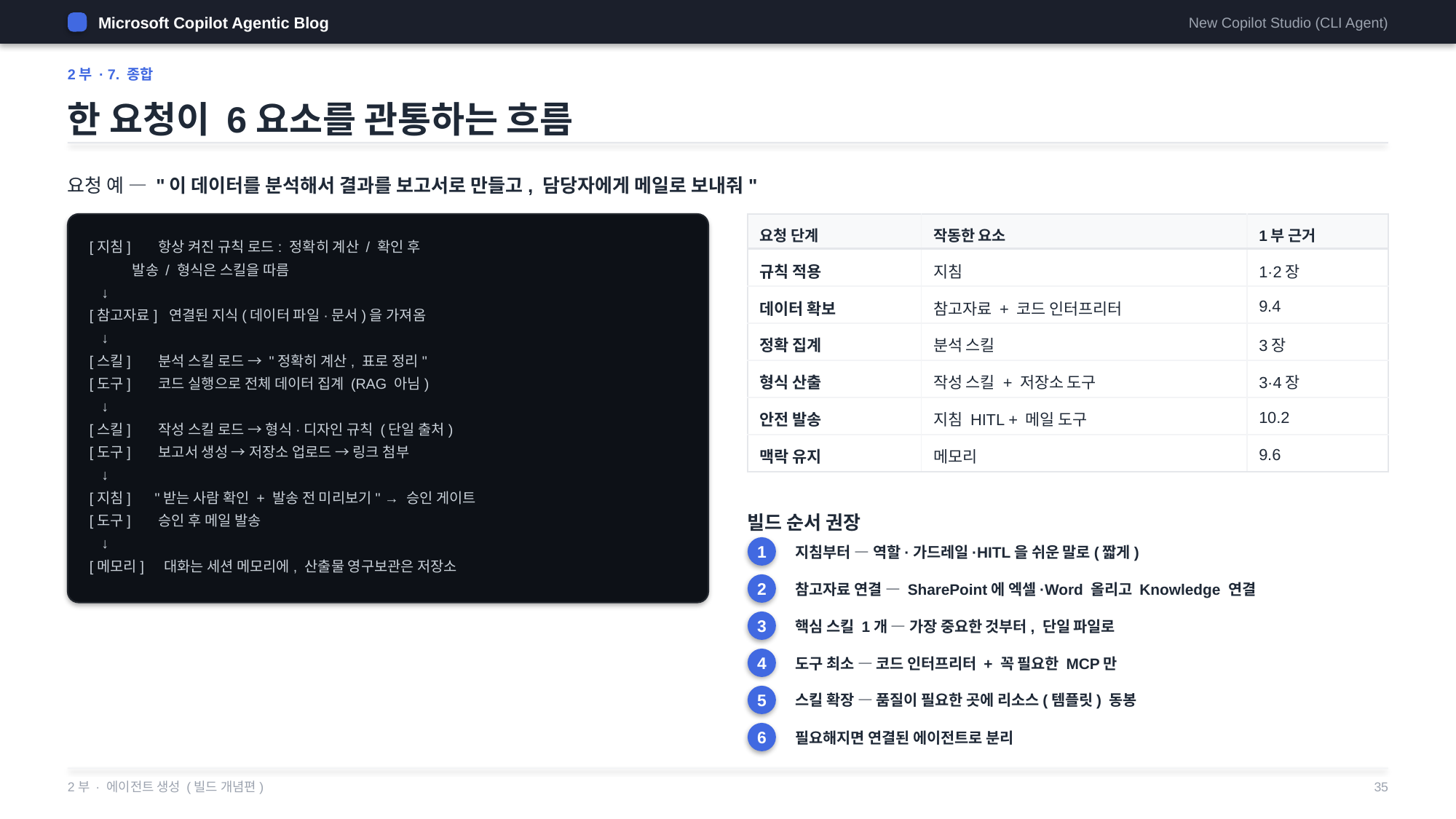

Microsoft Copilot Agentic Blog
New Copilot Studio (CLI Agent)

2부 · 7. 종합
한 요청이 6요소를 관통하는 흐름

요청 예 — "이 데이터를 분석해서 결과를 보고서로 만들고, 담당자에게 메일로 보내줘"

| 요청 단계 | 작동한 요소 | 1부 근거 |
| --- | --- | --- |
| 규칙 적용 | 지침 | 1·2장 |
| 데이터 확보 | 참고자료 + 코드 인터프리터 | 9.4 |
| 정확 집계 | 분석 스킬 | 3장 |
| 형식 산출 | 작성 스킬 + 저장소 도구 | 3·4장 |
| 안전 발송 | 지침 HITL + 메일 도구 | 10.2 |
| 맥락 유지 | 메모리 | 9.6 |
[지침]      항상 켜진 규칙 로드: 정확히 계산 / 확인 후
            발송 / 형식은 스킬을 따름
   ↓
[참고자료]  연결된 지식(데이터 파일·문서)을 가져옴
   ↓
[스킬]      분석 스킬 로드 → "정확히 계산, 표로 정리"
[도구]      코드 실행으로 전체 데이터 집계 (RAG 아님)
   ↓
[스킬]      작성 스킬 로드 → 형식·디자인 규칙 (단일 출처)
[도구]      보고서 생성 → 저장소 업로드 → 링크 첨부
   ↓
[지침]      "받는 사람 확인 + 발송 전 미리보기" → 승인 게이트
[도구]      승인 후 메일 발송
   ↓
[메모리]    대화는 세션 메모리에, 산출물 영구보관은 저장소
빌드 순서 권장
1
지침부터 — 역할·가드레일·HITL을 쉬운 말로(짧게)
2
참고자료 연결 — SharePoint에 엑셀·Word 올리고 Knowledge 연결
3
핵심 스킬 1개 — 가장 중요한 것부터, 단일 파일로
4
도구 최소 — 코드 인터프리터 + 꼭 필요한 MCP만
5
스킬 확장 — 품질이 필요한 곳에 리소스(템플릿) 동봉
6
필요해지면 연결된 에이전트로 분리

2부 · 에이전트 생성 (빌드 개념편)
35